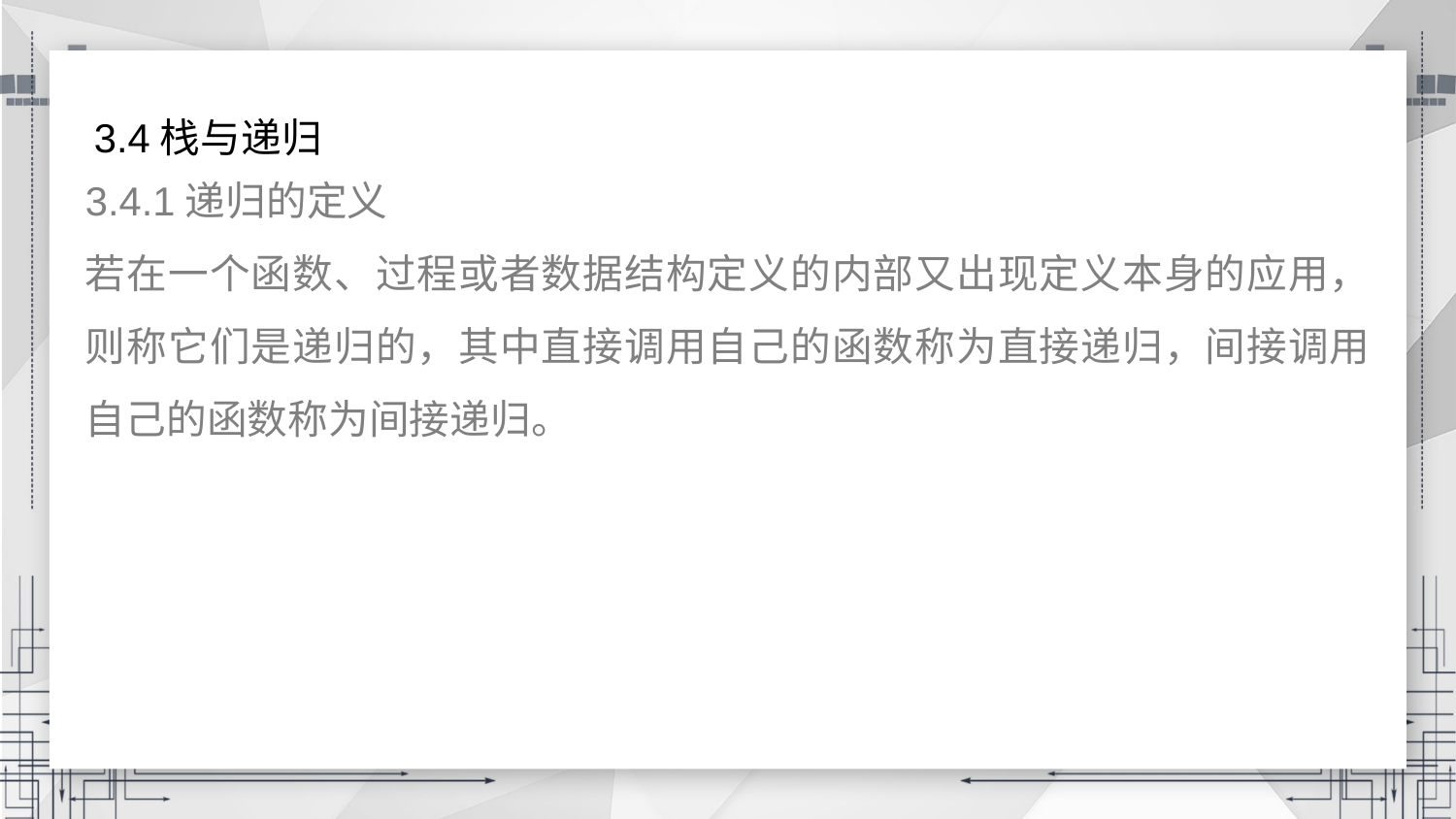

3.4栈与递归
3.4.1递归的定义
若在一个函数、过程或者数据结构定义的内部又出现定义本身的应用，则称它们是递归的，其中直接调用自己的函数称为直接递归，间接调用自己的函数称为间接递归。